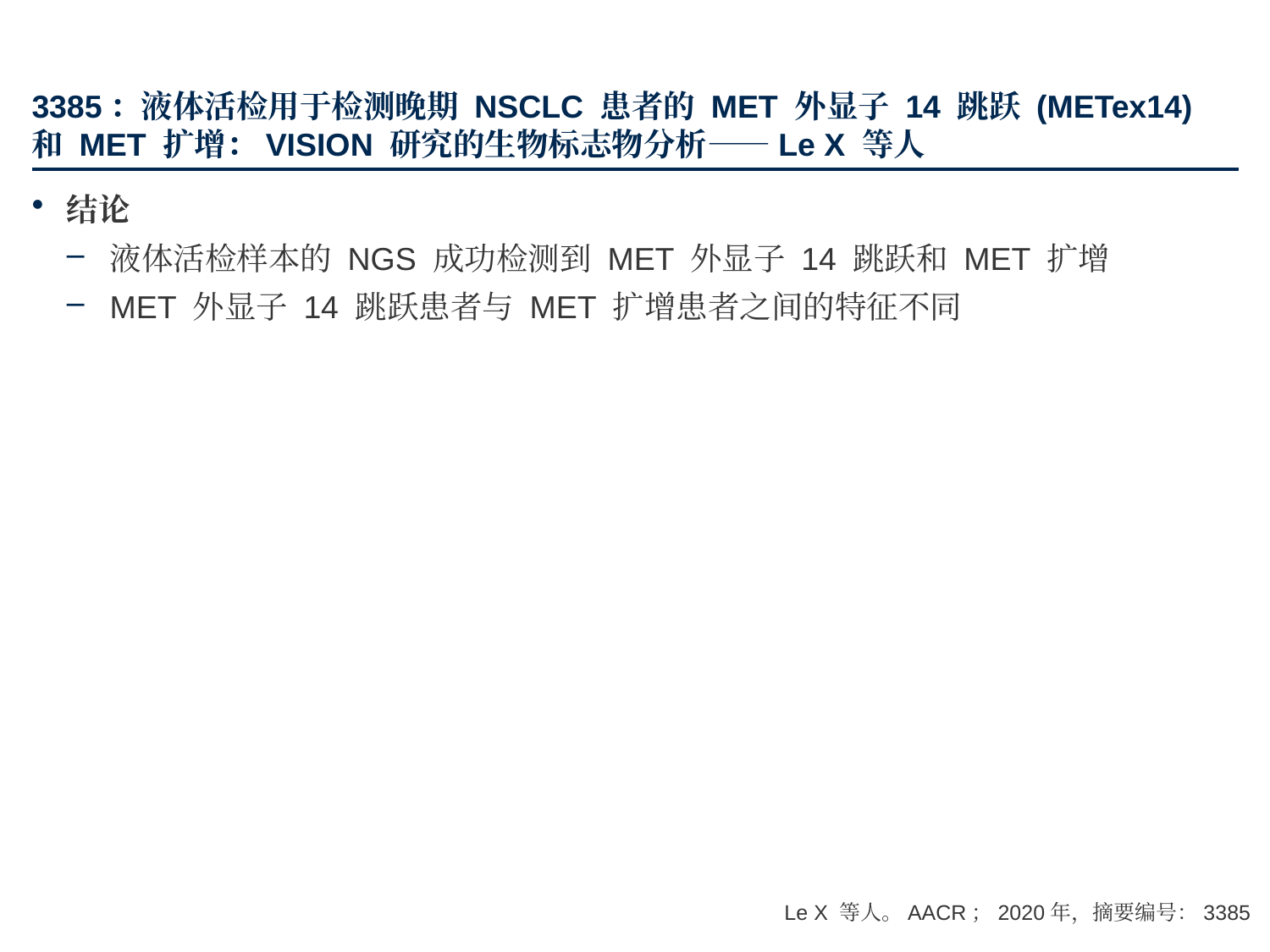

# 3385：液体活检用于检测晚期 NSCLC 患者的 MET 外显子 14 跳跃 (METex14) 和 MET 扩增：VISION 研究的生物标志物分析——Le X 等人
结论
液体活检样本的 NGS 成功检测到 MET 外显子 14 跳跃和 MET 扩增
MET 外显子 14 跳跃患者与 MET 扩增患者之间的特征不同
Le X 等人。AACR；2020年，摘要编号：3385